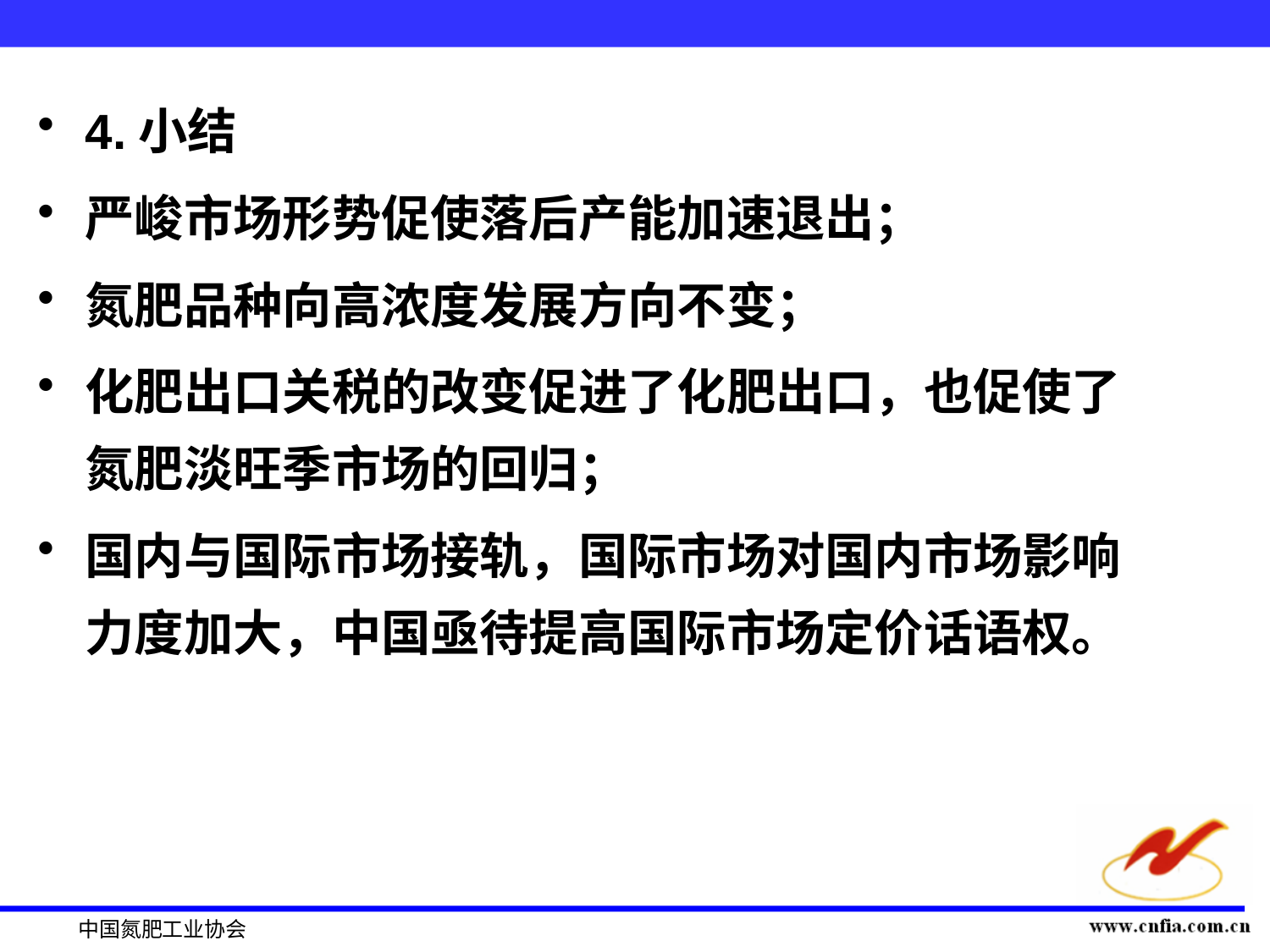

4.小结
严峻市场形势促使落后产能加速退出；
氮肥品种向高浓度发展方向不变；
化肥出口关税的改变促进了化肥出口，也促使了氮肥淡旺季市场的回归；
国内与国际市场接轨，国际市场对国内市场影响力度加大，中国亟待提高国际市场定价话语权。